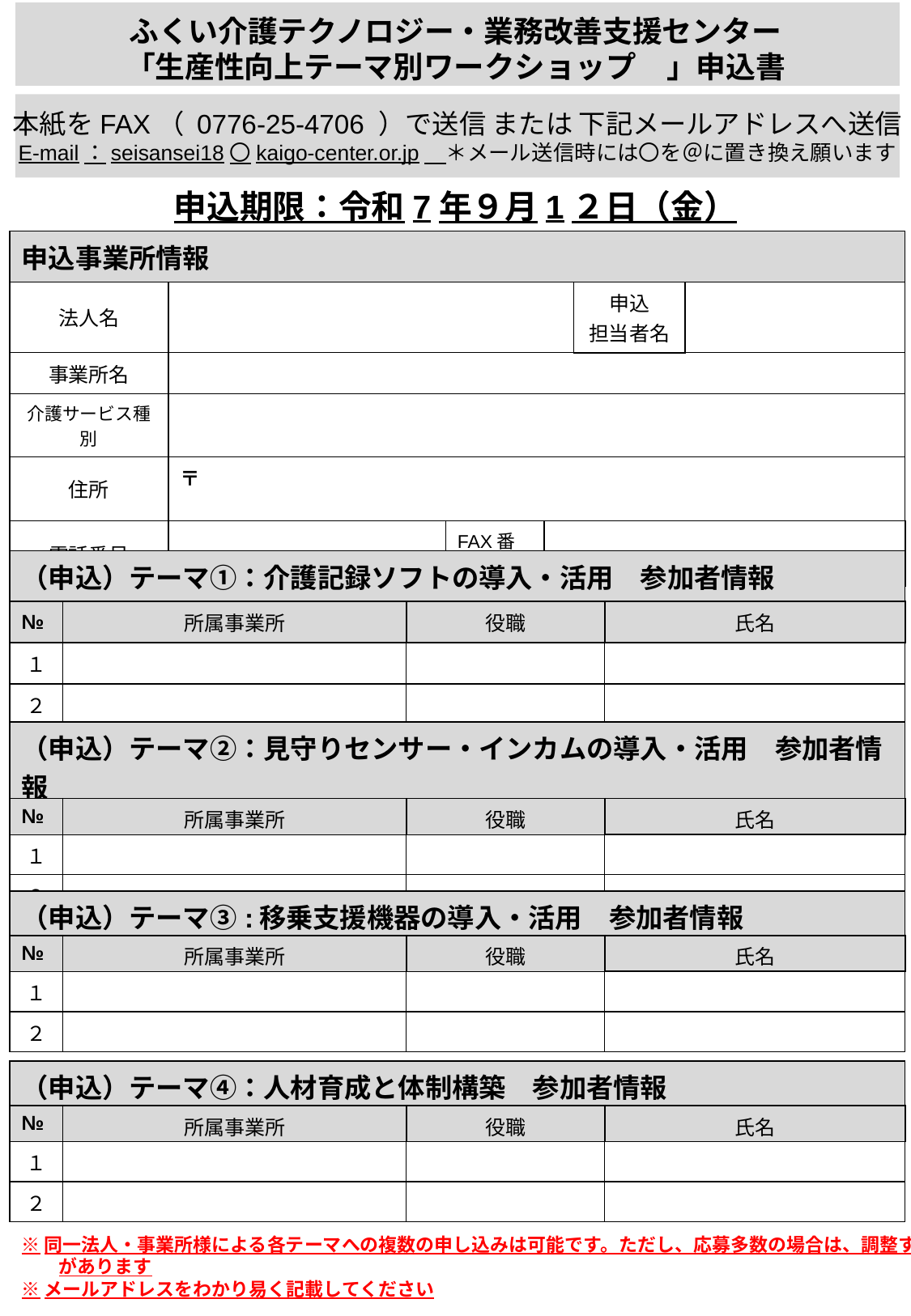

ふくい介護テクノロジー・業務改善支援センター
「生産性向上テーマ別ワークショップ　」申込書
本紙をFAX（ 0776-25-4706 ）で送信 または 下記メールアドレスへ送信
E-mail：seisansei18〇kaigo-center.or.jp　＊メール送信時には〇を＠に置き換え願います
申込期限：令和7年９月1２日（金）
| 申込事業所情報 |  |  |  |  |  |  |
| --- | --- | --- | --- | --- | --- | --- |
| 法人名 |  |  |  |  | 申込 担当者名 |  |
| 事業所名 |  |  |  |  |  |  |
| 介護サービス種別 |  |  |  |  |  |  |
| 住所 | 〒 |  |  |  |  |  |
| 電話番号 |  |  | FAX番号 |  |  |  |
| メールアドレス |  |  |  |  |  |  |
| （申込）テーマ①：介護記録ソフトの導入・活用　参加者情報 |  |  |  |
| --- | --- | --- | --- |
| № | 所属事業所 | 役職 | 氏名 |
| １ |  |  |  |
| ２ |  |  |  |
| （申込）テーマ②：見守りセンサー・インカムの導入・活用　参加者情報 |  |  |  |
| --- | --- | --- | --- |
| № | 所属事業所 | 役職 | 氏名 |
| １ |  |  |  |
| ２ |  |  |  |
| （申込）テーマ③:移乗支援機器の導入・活用　参加者情報 |  |  |  |
| --- | --- | --- | --- |
| № | 所属事業所 | 役職 | 氏名 |
| １ |  |  |  |
| ２ |  |  |  |
| （申込）テーマ④：人材育成と体制構築　参加者情報 |  |  |  |
| --- | --- | --- | --- |
| № | 所属事業所 | 役職 | 氏名 |
| １ |  |  |  |
| ２ |  |  |  |
※同一法人・事業所様による各テーマへの複数の申し込みは可能です。ただし、応募多数の場合は、調整する場合
　　があります
※メールアドレスをわかり易く記載してください